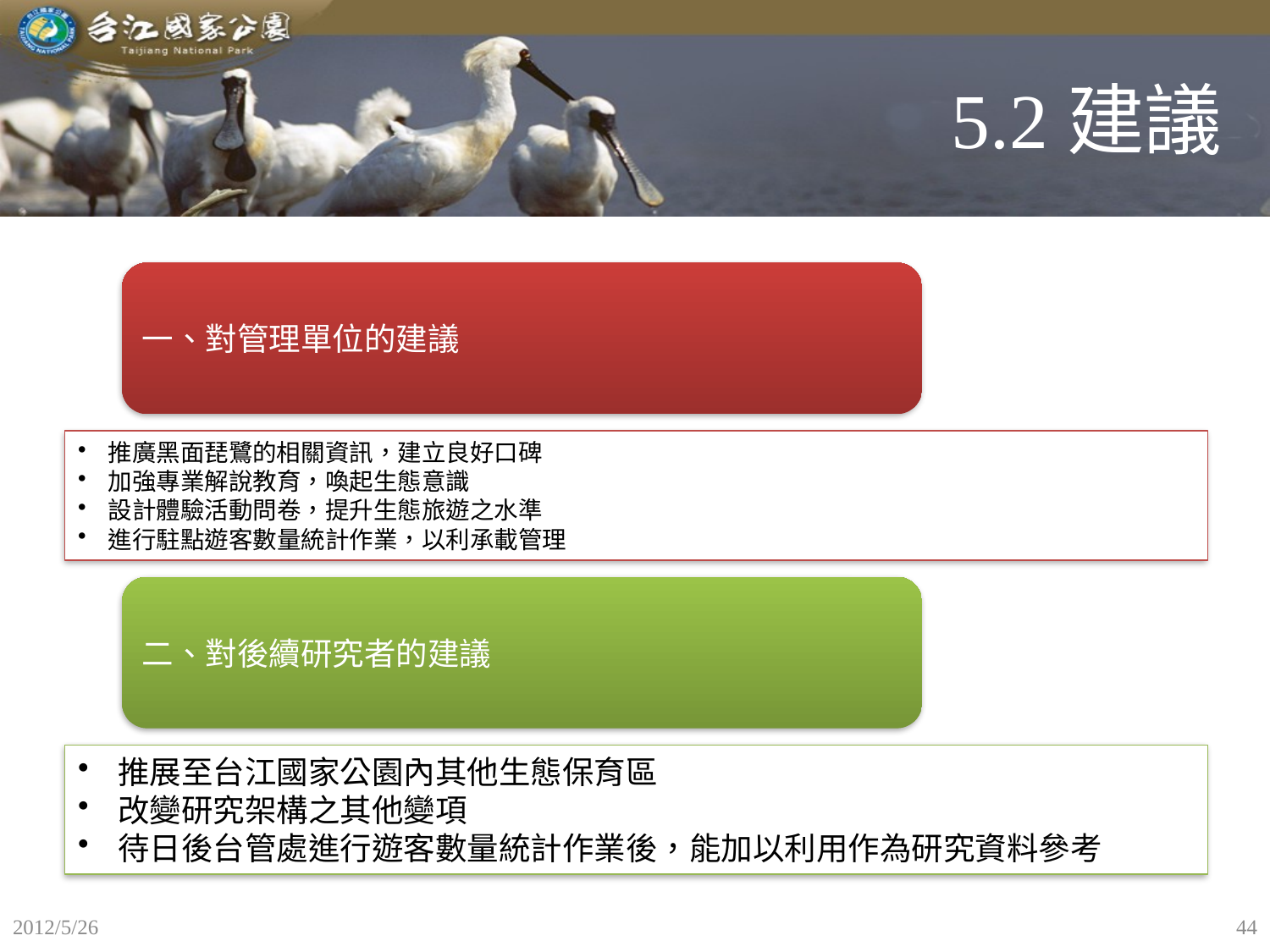

# 5.2建議
一、對管理單位的建議
二、對後續研究者的建議
推廣黑面琵鷺的相關資訊，建立良好口碑
加強專業解說教育，喚起生態意識
推展至台江國家公園內其他生態保育區
設計體驗活動問卷，提升生態旅遊之水準
進行駐點遊客數量統計作業，以利承載管理
改變研究架構之其他變項
待日後台管處進行遊客數量統計作業後，能加以利用作為研究資料參考
2012/5/26
44